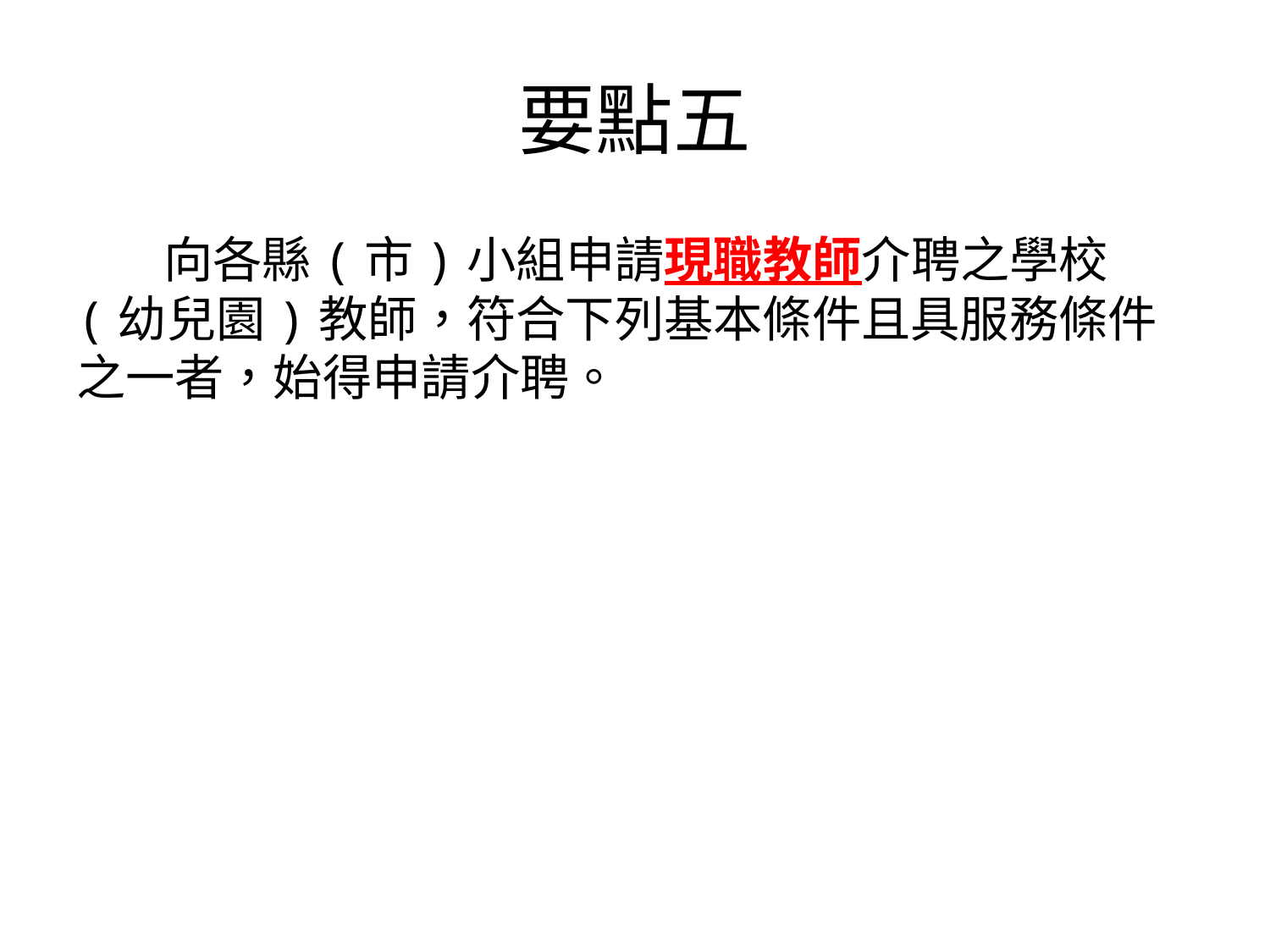

# 要點五
向各縣(市)小組申請現職教師介聘之學校(幼兒園)教師，符合下列基本條件且具服務條件之一者，始得申請介聘。